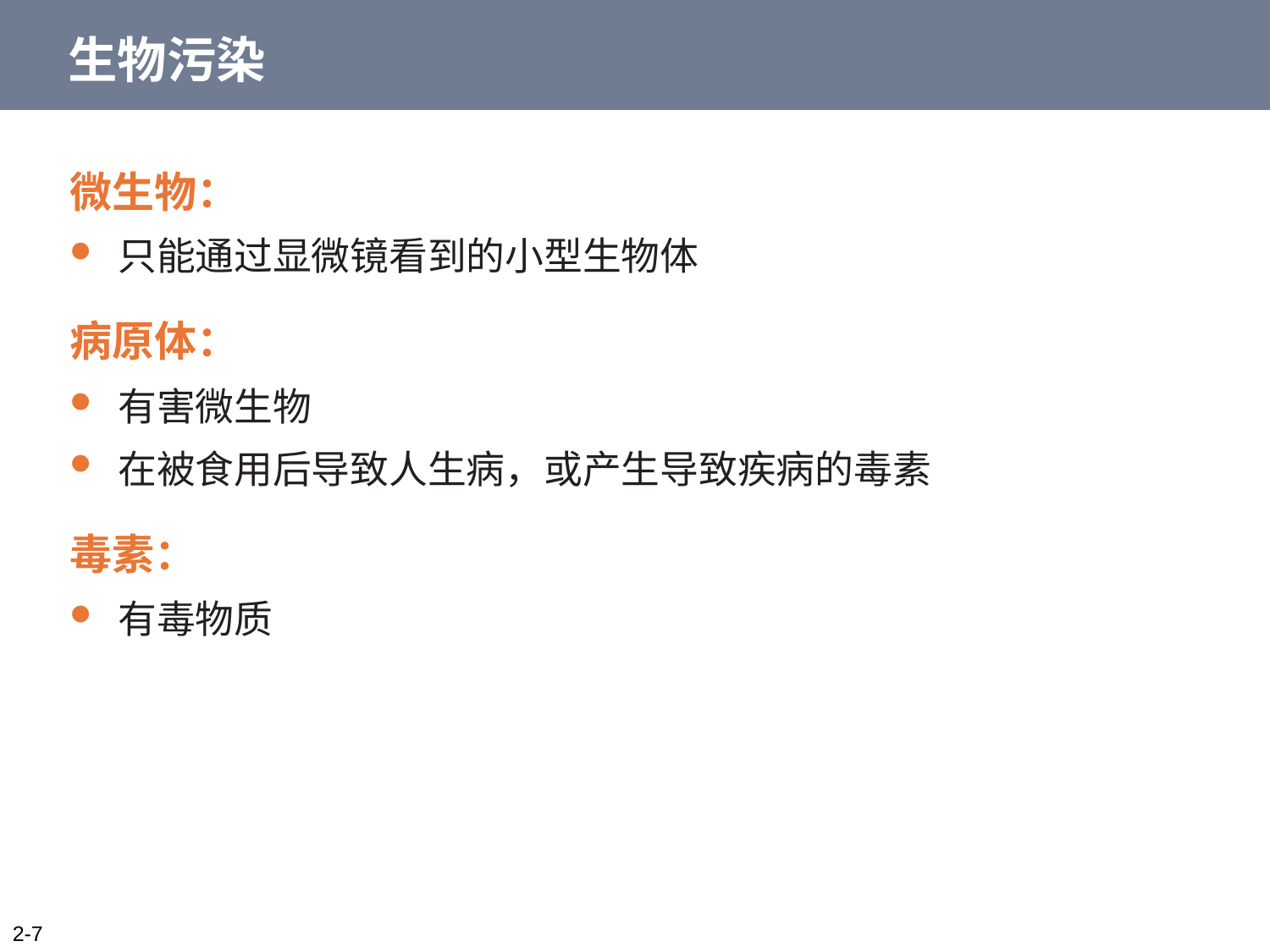

# 生物污染
微生物：
只能通过显微镜看到的小型生物体
病原体：
有害微生物
在被食用后导致人生病，或产生导致疾病的毒素
毒素：
有毒物质

2-7